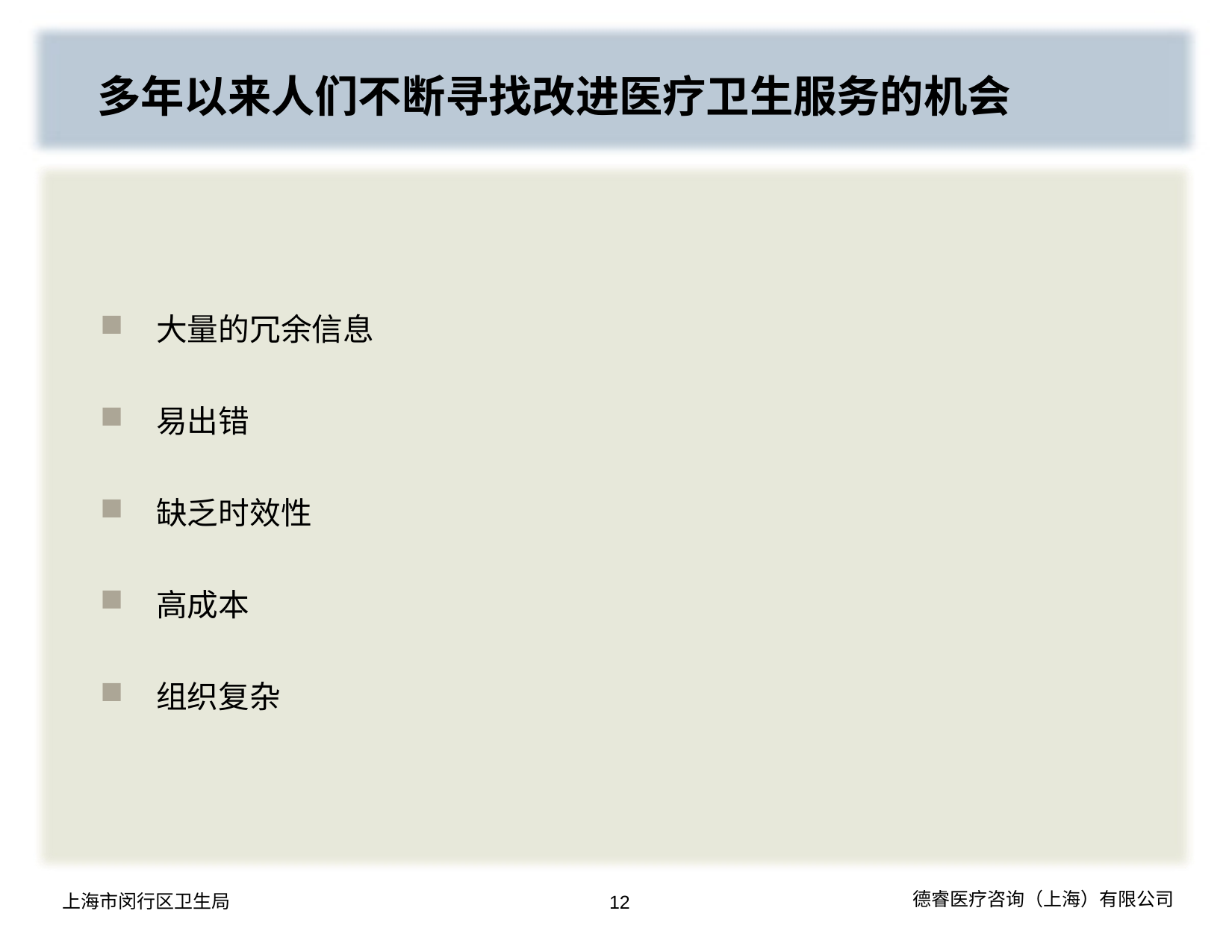

多年以来人们不断寻找改进医疗卫生服务的机会
大量的冗余信息
易出错
缺乏时效性
高成本
组织复杂
12